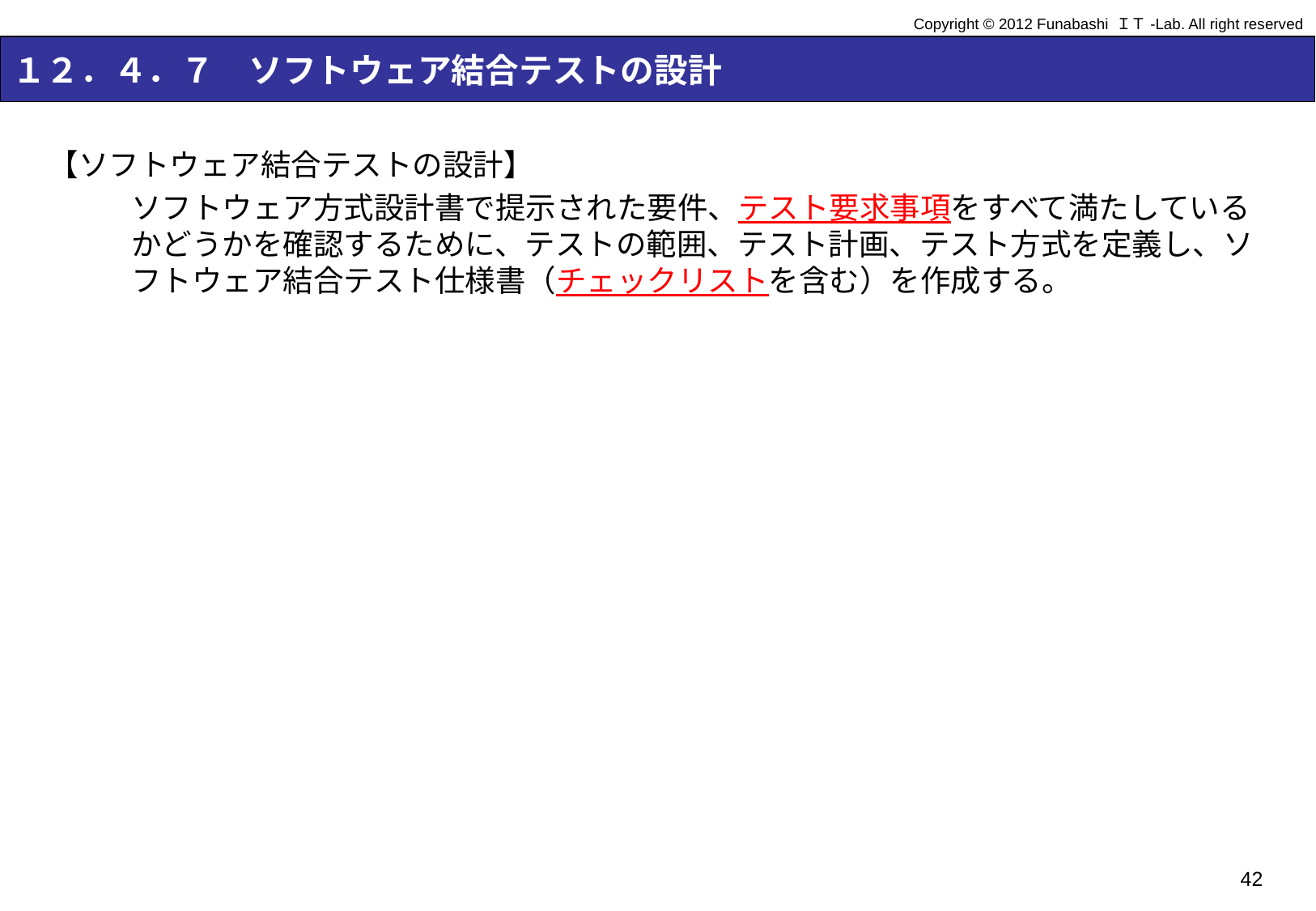

Copyright © 2012 Funabashi ＩＴ-Lab. All right reserved
# １２．４．７　ソフトウェア結合テストの設計
【ソフトウェア結合テストの設計】
ソフトウェア方式設計書で提示された要件、テスト要求事項をすべて満たしているかどうかを確認するために、テストの範囲、テスト計画、テスト方式を定義し、ソフトウェア結合テスト仕様書（チェックリストを含む）を作成する。

42